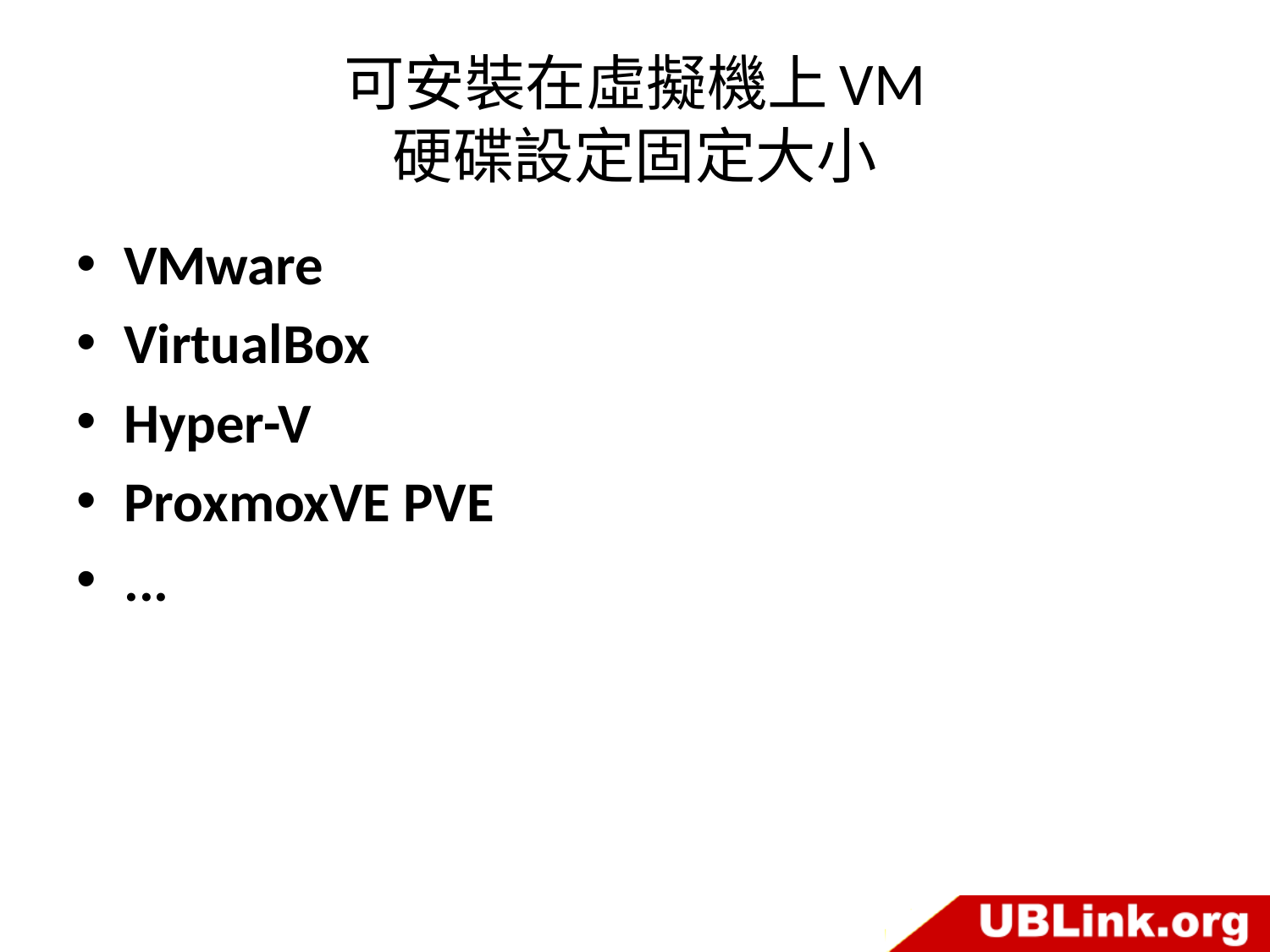

# 可安裝在虛擬機上VM 硬碟設定固定大小
VMware
VirtualBox
Hyper-V
ProxmoxVE PVE
...